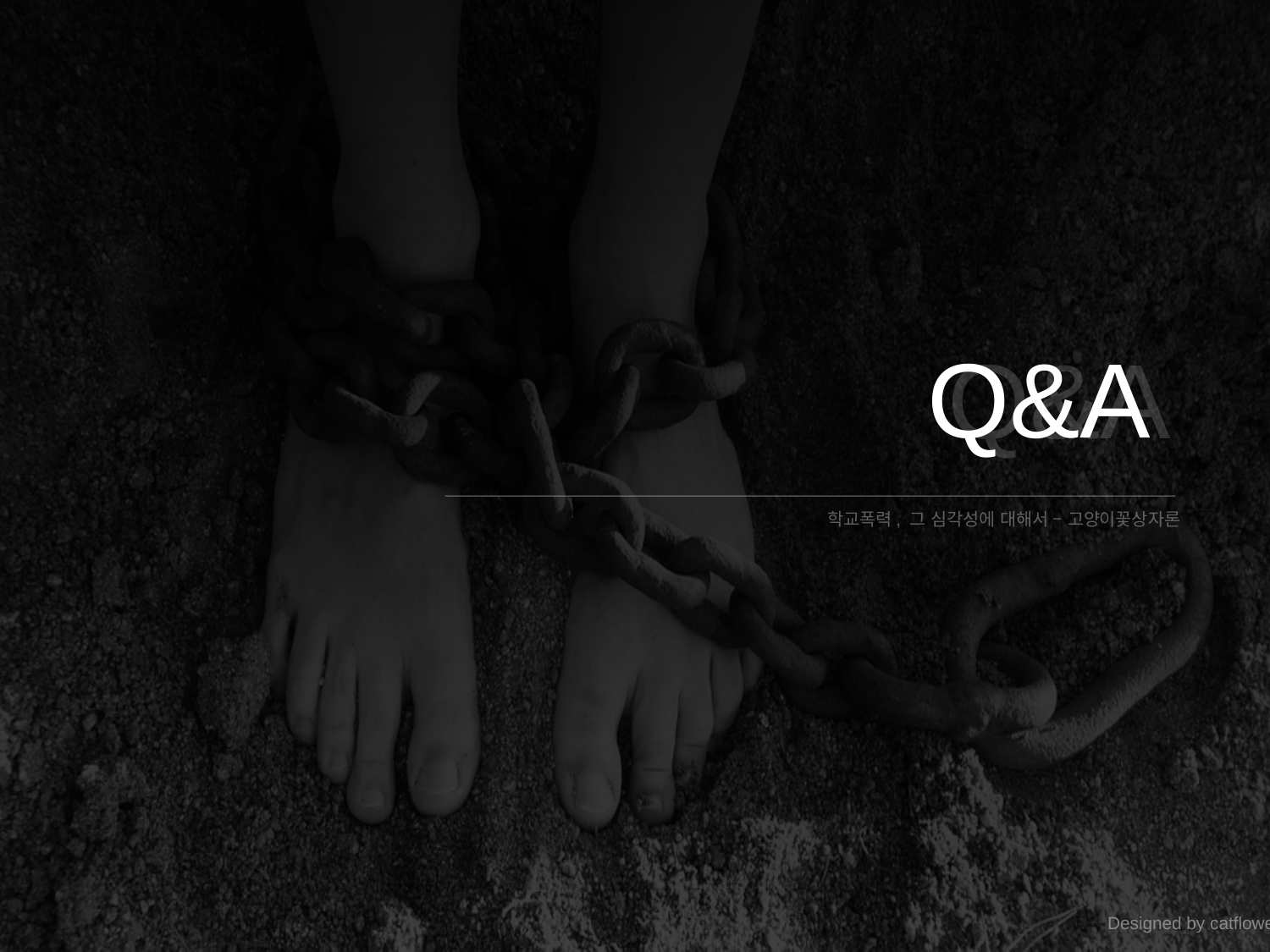

Q&A
Q&A
학교폭력, 그 심각성에 대해서 – 고양이꽃상자론
Designed by catflowerbox